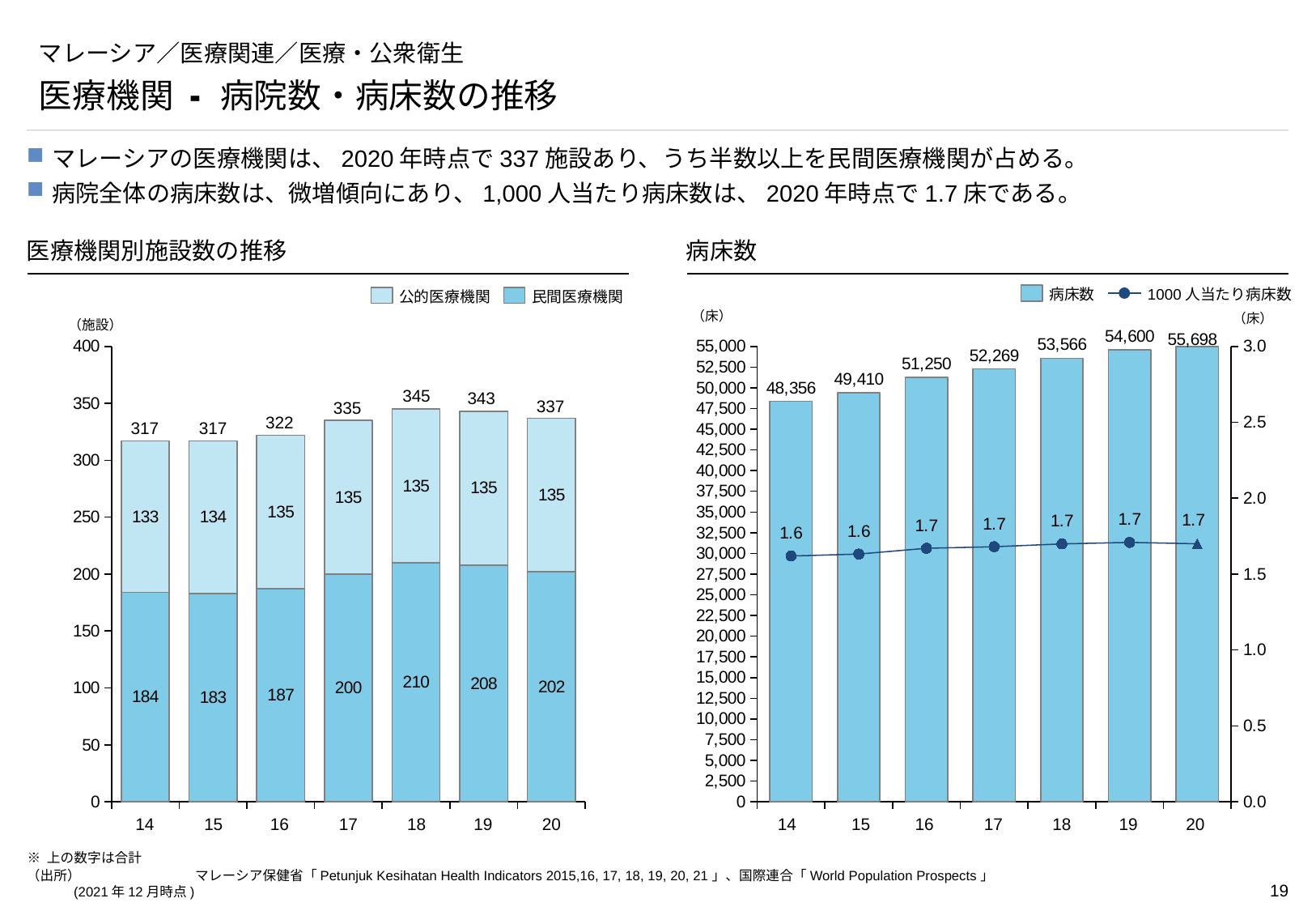

# マレーシア／医療関連／医療・公衆衛生
医療機関 - 病院数・病床数の推移
マレーシアの医療機関は、2020年時点で337施設あり、うち半数以上を民間医療機関が占める。
病院全体の病床数は、微増傾向にあり、1,000人当たり病床数は、2020年時点で1.7床である。
医療機関別施設数の推移
病床数
病床数
1000人当たり病床数

公的医療機関
民間医療機関

（床）
（床）
（施設）

### Chart

| Category |  |  |
|---|---|---|

### Chart

| Category |  |  |
|---|---|---|
345
343
337
335
322
317
317
14
15
16
17
18
19
20
14
15
16
17
18
19
20
※ 上の数字は合計
（出所）	マレーシア保健省「Petunjuk Kesihatan Health Indicators 2015,16, 17, 18, 19, 20, 21」、国際連合「World Population Prospects」(2021年12月時点)